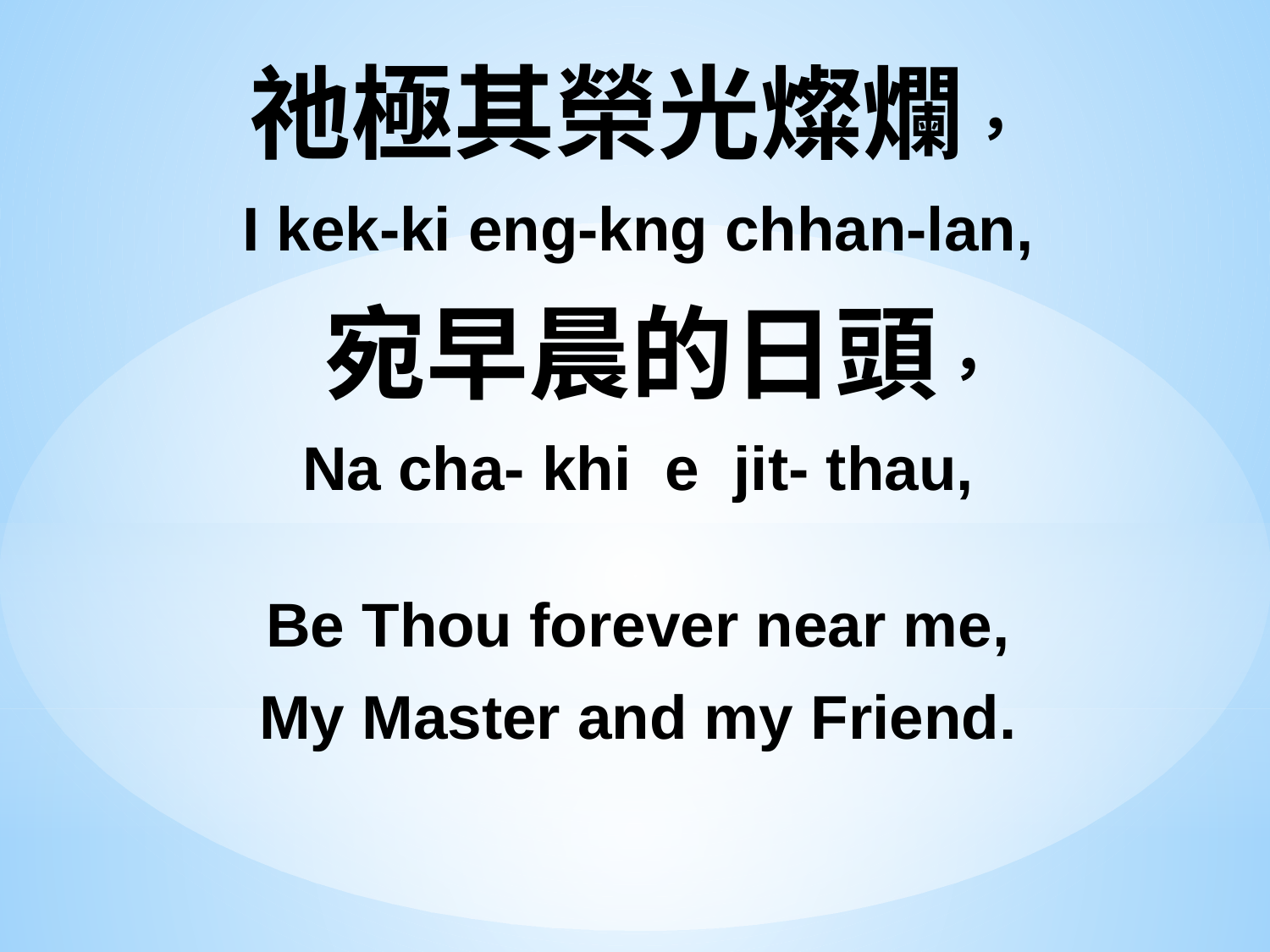

祂極其榮光燦爛，
I kek-ki eng-kng chhan-lan,
 宛早晨的日頭，
Na cha- khi  e  jit- thau,

Be Thou forever near me,
My Master and my Friend.